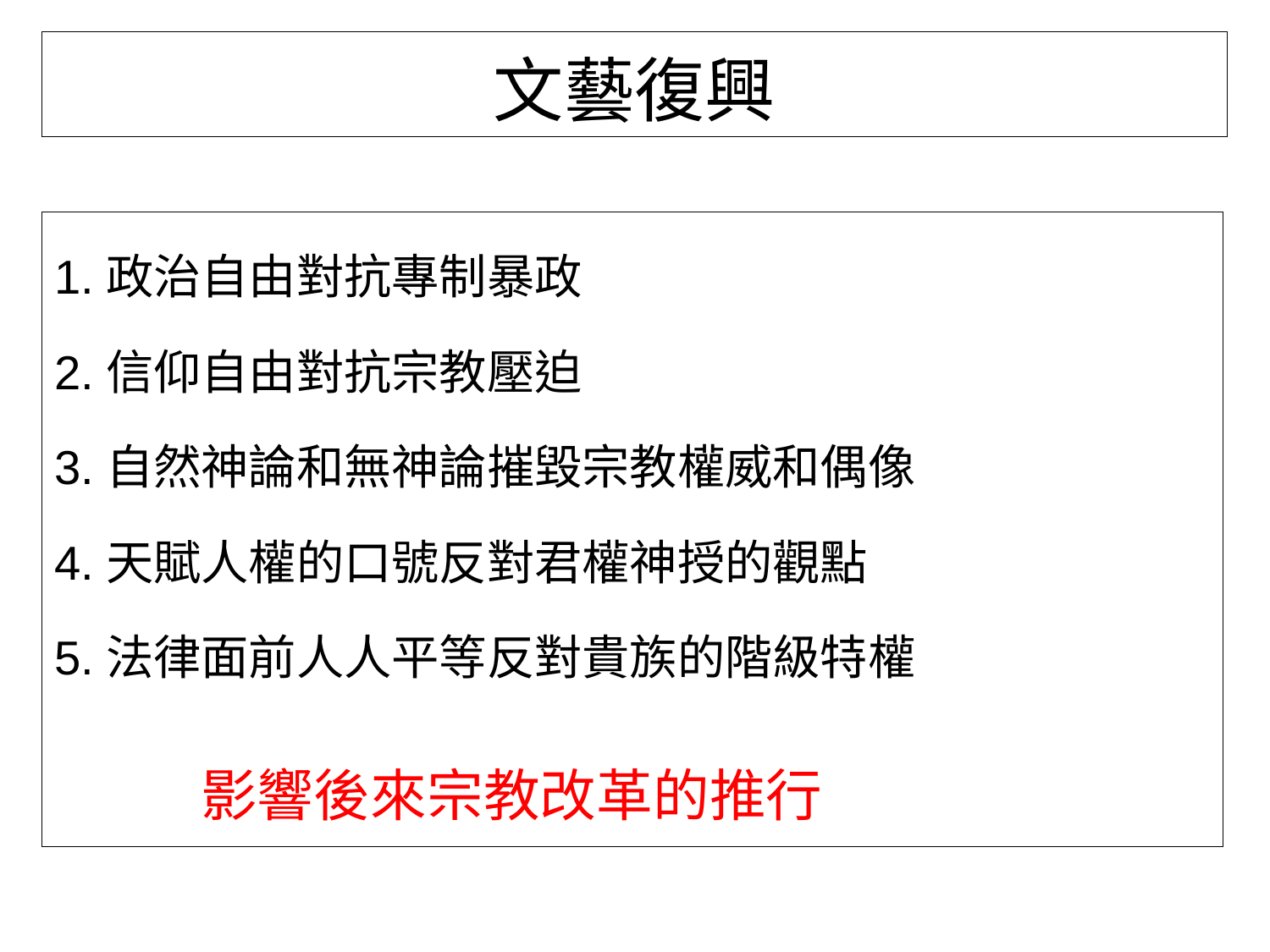

文藝復興
1.政治自由對抗專制暴政
2.信仰自由對抗宗教壓迫
3.自然神論和無神論摧毀宗教權威和偶像
4.天賦人權的口號反對君權神授的觀點
5.法律面前人人平等反對貴族的階級特權

影響後來宗教改革的推行